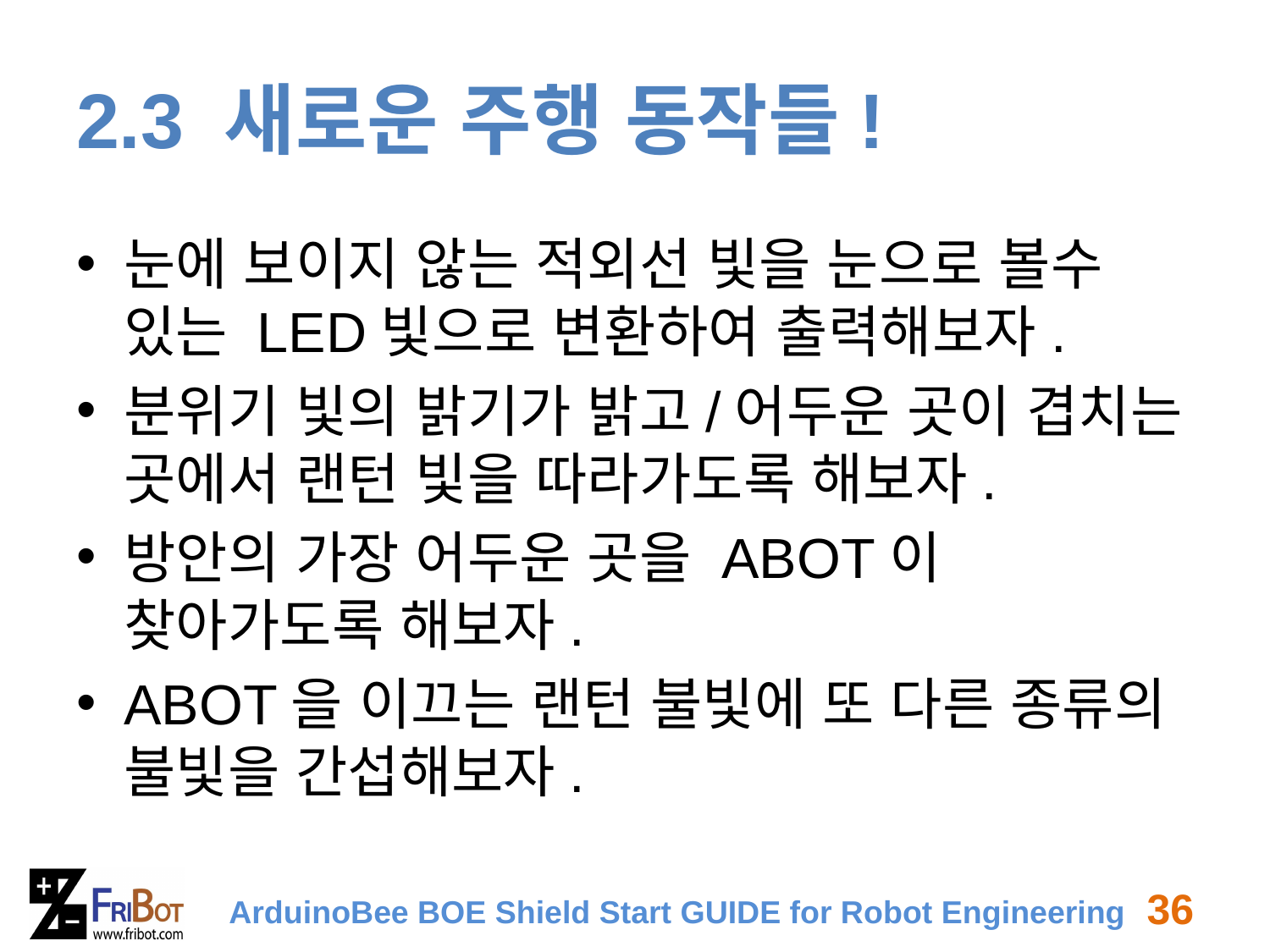

# 2.3 새로운 주행 동작들!
눈에 보이지 않는 적외선 빛을 눈으로 볼수 있는 LED빛으로 변환하여 출력해보자.
분위기 빛의 밝기가 밝고/어두운 곳이 겹치는 곳에서 랜턴 빛을 따라가도록 해보자.
방안의 가장 어두운 곳을 ABOT이 찾아가도록 해보자.
ABOT을 이끄는 랜턴 불빛에 또 다른 종류의 불빛을 간섭해보자.
36